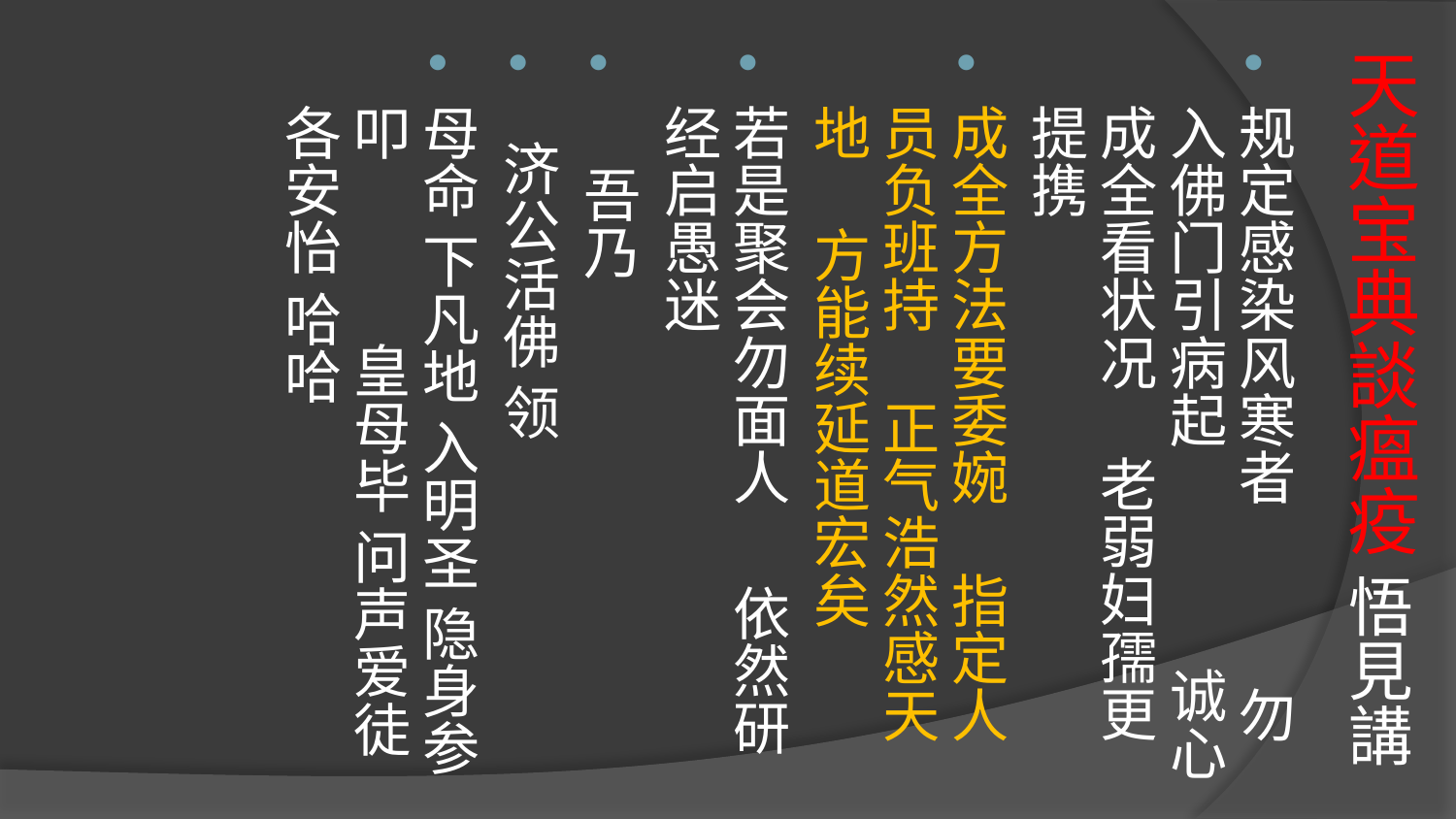

# 天道宝典談瘟疫 悟見講
规定感染风寒者              勿入佛门引病起                 诚心成全看状况     老弱妇孺更提携
成全方法要委婉     指定人员负班持     正气浩然感天地     方能续延道宏矣
若是聚会勿面人      依然研经启愚迷
    吾乃
  济公活佛 领
母命 下凡地 入明圣 隐身参叩              皇母毕 问声爱徒 各安怡 哈哈